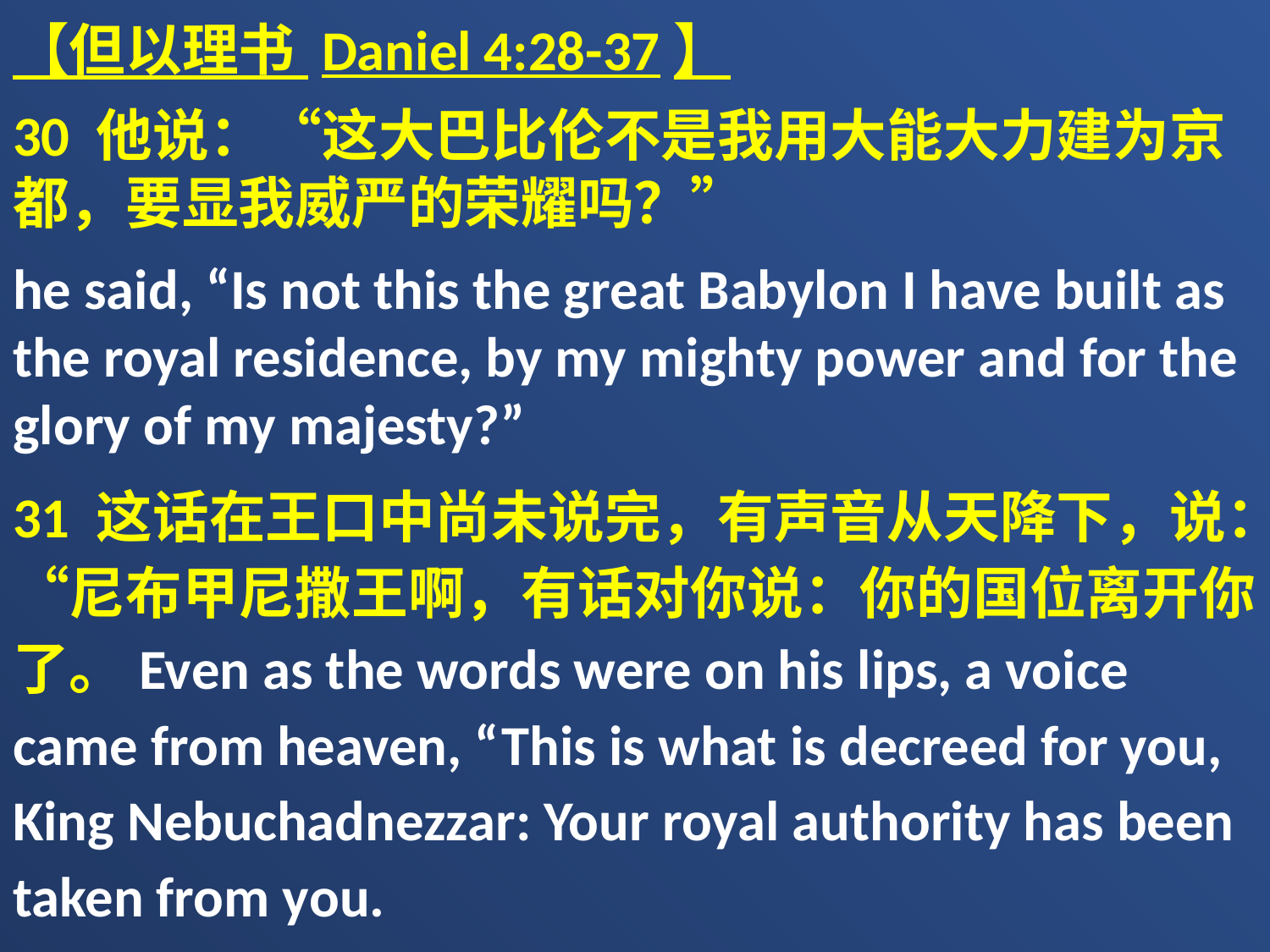

【但以理书 Daniel 4:28-37】
30 他说：“这大巴比伦不是我用大能大力建为京都，要显我威严的荣耀吗？”
he said, “Is not this the great Babylon I have built as the royal residence, by my mighty power and for the glory of my majesty?”
31 这话在王口中尚未说完，有声音从天降下，说：“尼布甲尼撒王啊，有话对你说：你的国位离开你了。Even as the words were on his lips, a voice came from heaven, “This is what is decreed for you, King Nebuchadnezzar: Your royal authority has been taken from you.